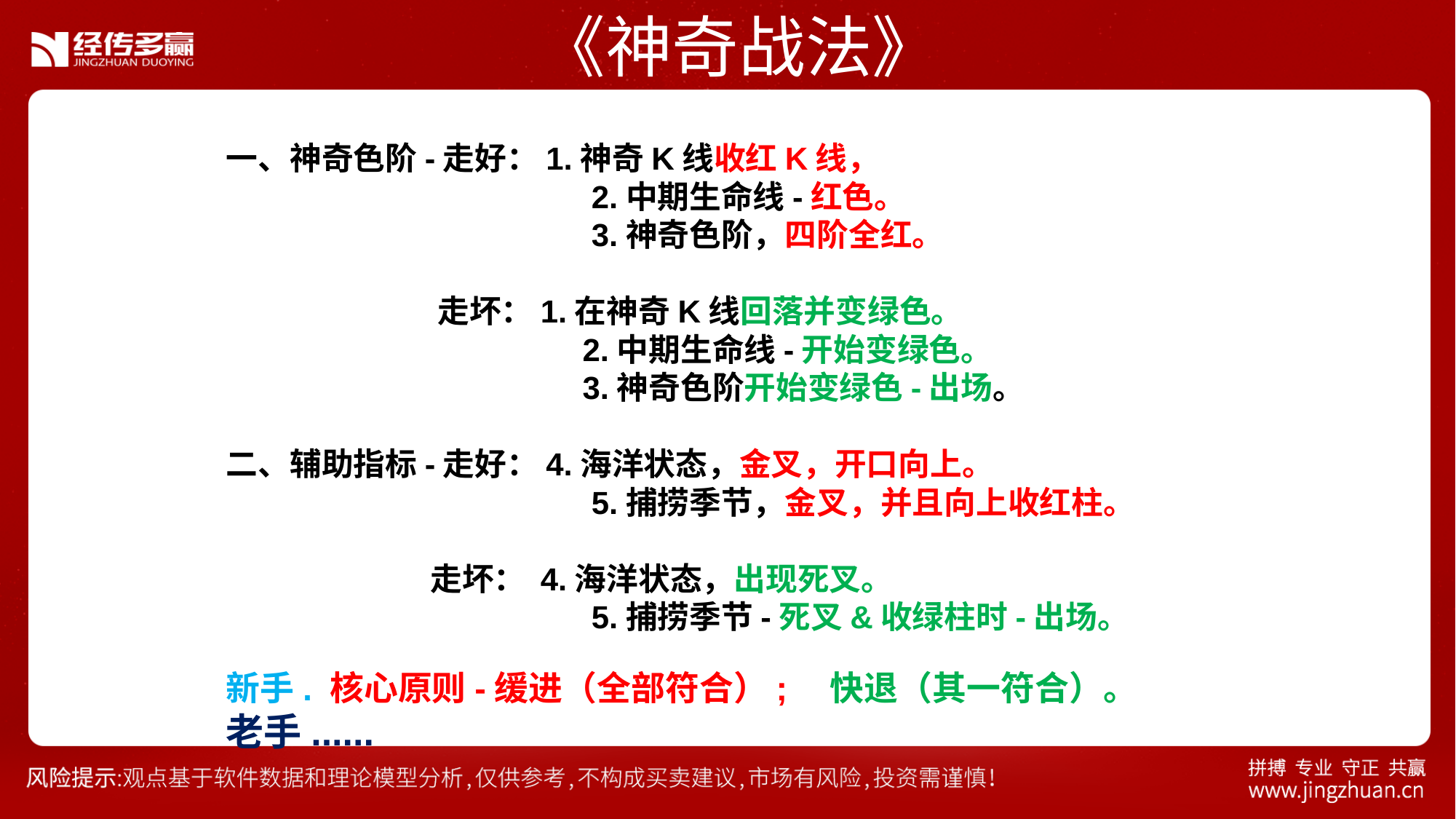

《神奇战法》
一、神奇色阶-走好：1.神奇K线收红K线，
                                         2.中期生命线-红色。
                                         3.神奇色阶，四阶全红。

                            走坏：1.在神奇K线回落并变绿色。
                                        2.中期生命线-开始变绿色。
                                        3.神奇色阶开始变绿色-出场。

二、辅助指标-走好：4.海洋状态，金叉，开口向上。
                                         5.捕捞季节，金叉，并且向上收红柱。

                           走坏： 4.海洋状态，出现死叉。
                                         5.捕捞季节-死叉&收绿柱时-出场。

新手. 核心原则-缓进（全部符合）;；快退（其一符合）。。
老手......